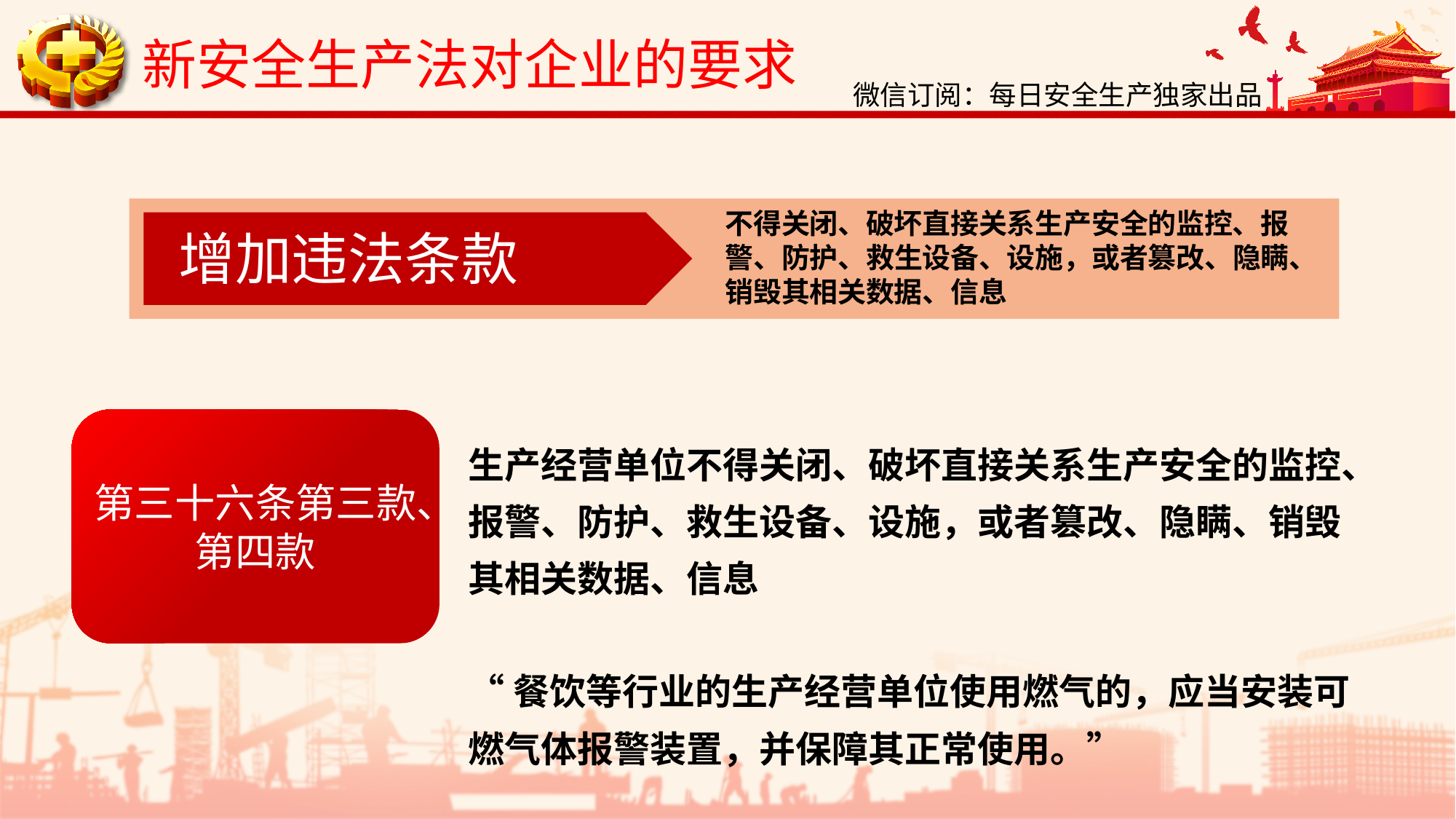

微信订阅：每日安全生产独家出品

不得关闭、破坏直接关系生产安全的监控、报警、防护、救生设备、设施，或者篡改、隐瞒、销毁其相关数据、信息

增加违法条款
第三十六条第三款、第四款
生产经营单位不得关闭、破坏直接关系生产安全的监控、报警、防护、救生设备、设施，或者篡改、隐瞒、销毁其相关数据、信息

“餐饮等行业的生产经营单位使用燃气的，应当安装可燃气体报警装置，并保障其正常使用。”